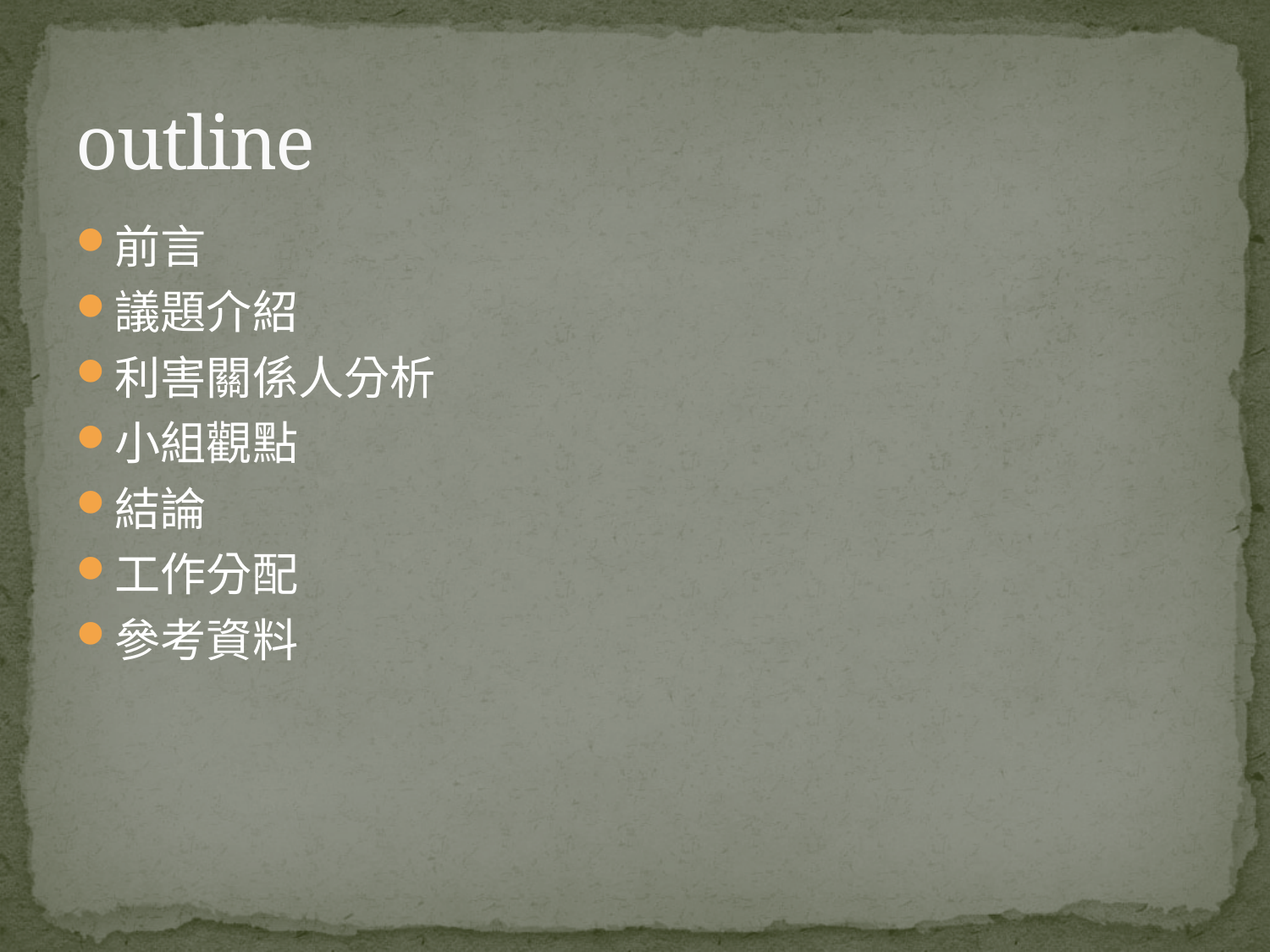

# outline
前言
議題介紹
利害關係人分析
小組觀點
結論
工作分配
參考資料